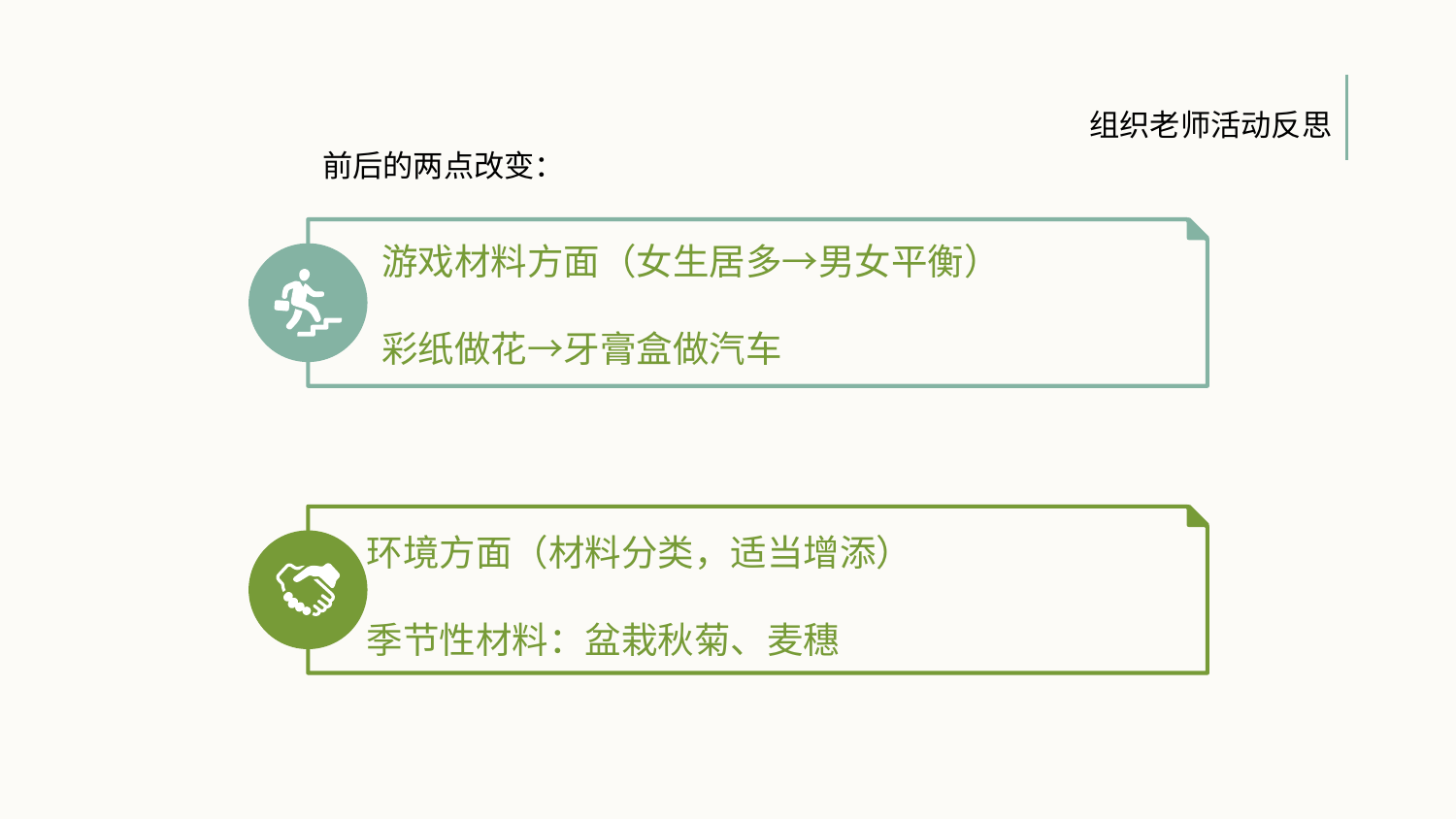

组织老师活动反思
前后的两点改变：

游戏材料方面（女生居多→男女平衡）

彩纸做花→牙膏盒做汽车

环境方面（材料分类，适当增添）

季节性材料：盆栽秋菊、麦穗